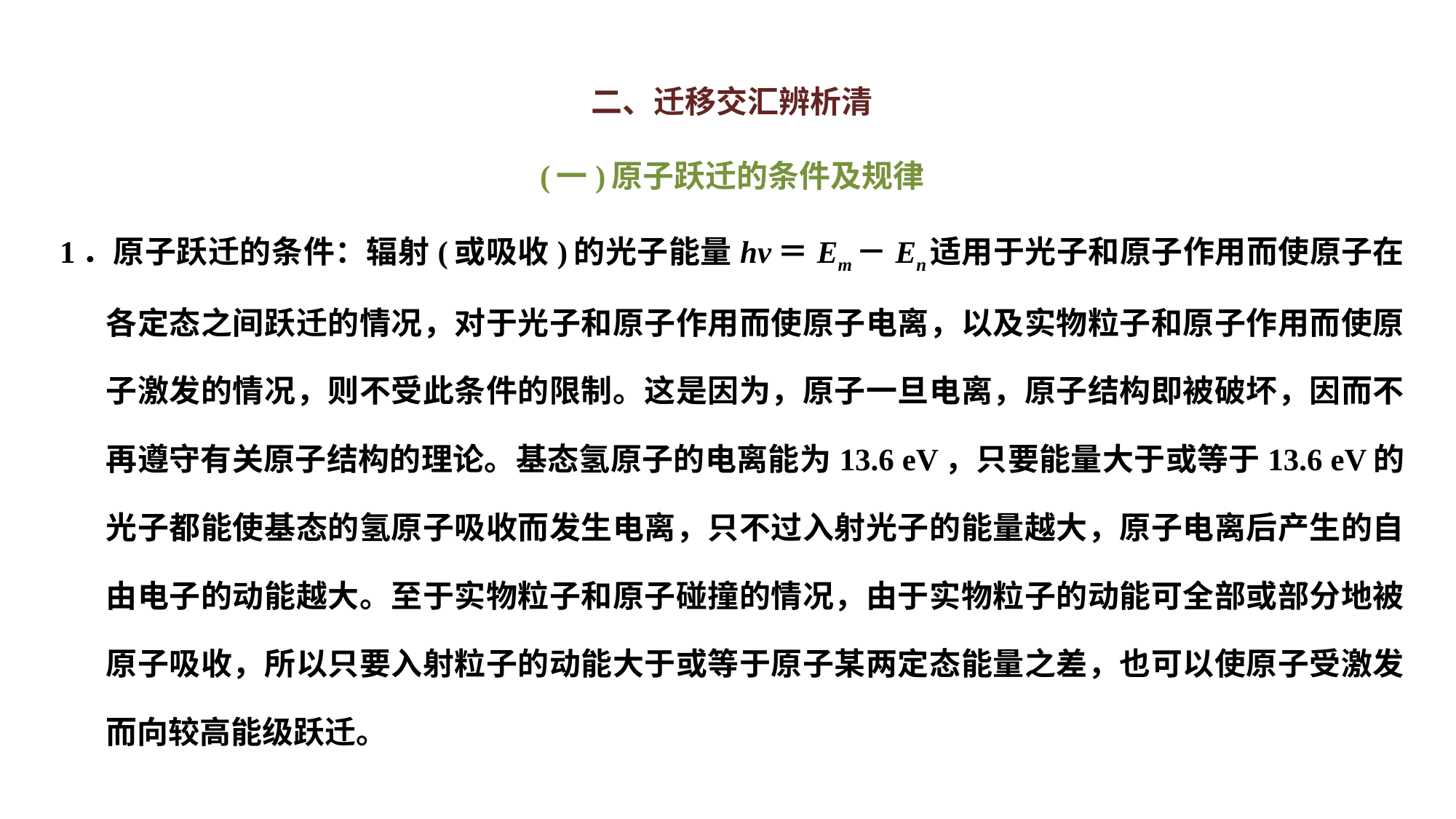

二、迁移交汇辨析清
(一)原子跃迁的条件及规律
1．原子跃迁的条件：辐射(或吸收)的光子能量hν＝Em－En适用于光子和原子作用而使原子在各定态之间跃迁的情况，对于光子和原子作用而使原子电离，以及实物粒子和原子作用而使原子激发的情况，则不受此条件的限制。这是因为，原子一旦电离，原子结构即被破坏，因而不再遵守有关原子结构的理论。基态氢原子的电离能为13.6 eV，只要能量大于或等于13.6 eV的光子都能使基态的氢原子吸收而发生电离，只不过入射光子的能量越大，原子电离后产生的自由电子的动能越大。至于实物粒子和原子碰撞的情况，由于实物粒子的动能可全部或部分地被原子吸收，所以只要入射粒子的动能大于或等于原子某两定态能量之差，也可以使原子受激发而向较高能级跃迁。